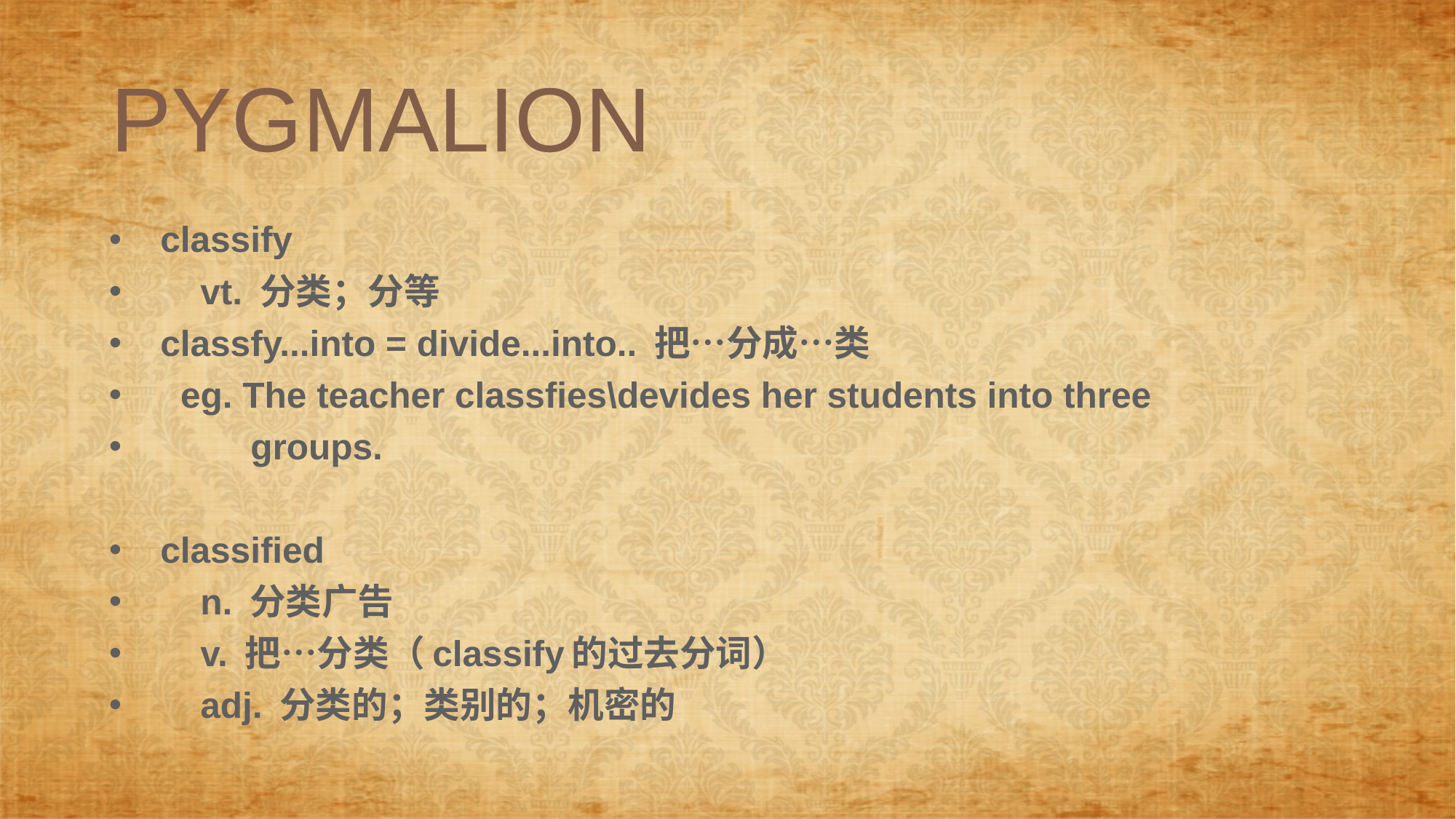

PYGMALION
classify
    vt. 分类；分等
classfy...into = divide...into.. 把…分成…类
  eg. The teacher classfies\devides her students into three
         groups.

classified
    n. 分类广告
    v. 把…分类（classify的过去分词）
    adj. 分类的；类别的；机密的